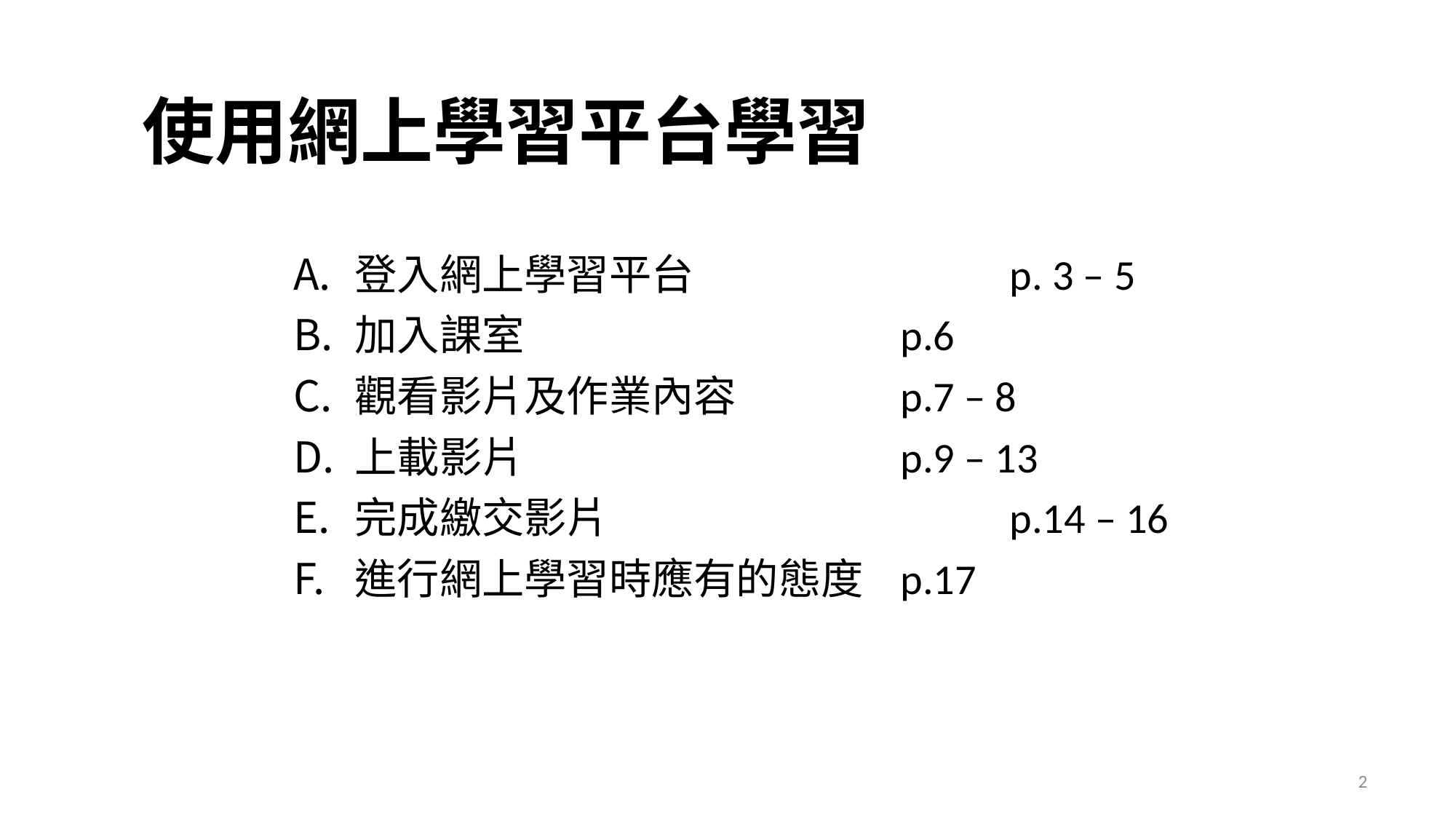

# 使用網上學習平台學習
登入網上學習平台			p. 3 – 5
加入課室				p.6
觀看影片及作業內容		p.7 – 8
上載影片				p.9 – 13
完成繳交影片				p.14 – 16
進行網上學習時應有的態度	p.17

2